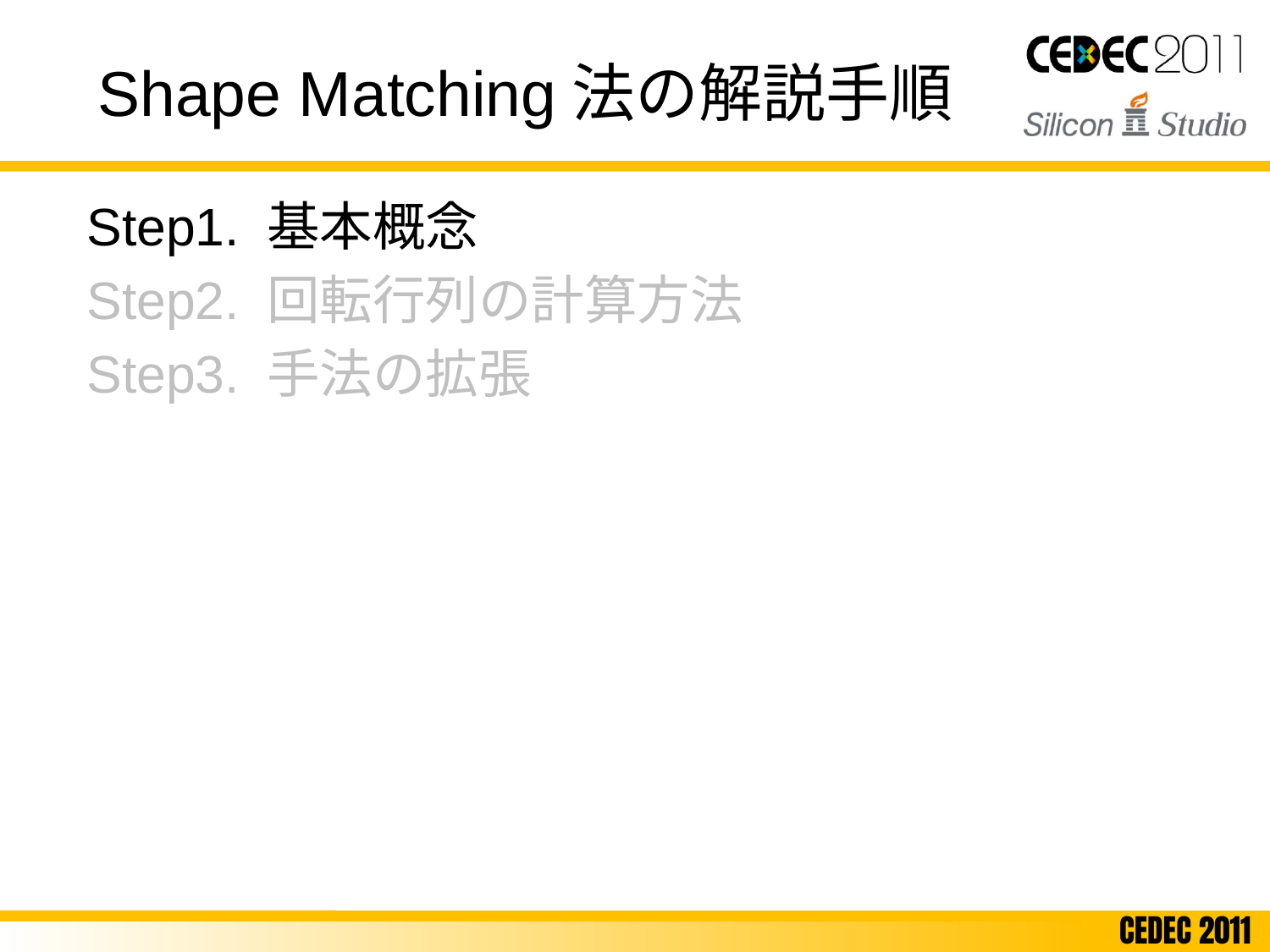

# Shape Matching法の解説手順
  Step1. 基本概念
  Step2. 回転行列の計算方法
  Step3. 手法の拡張